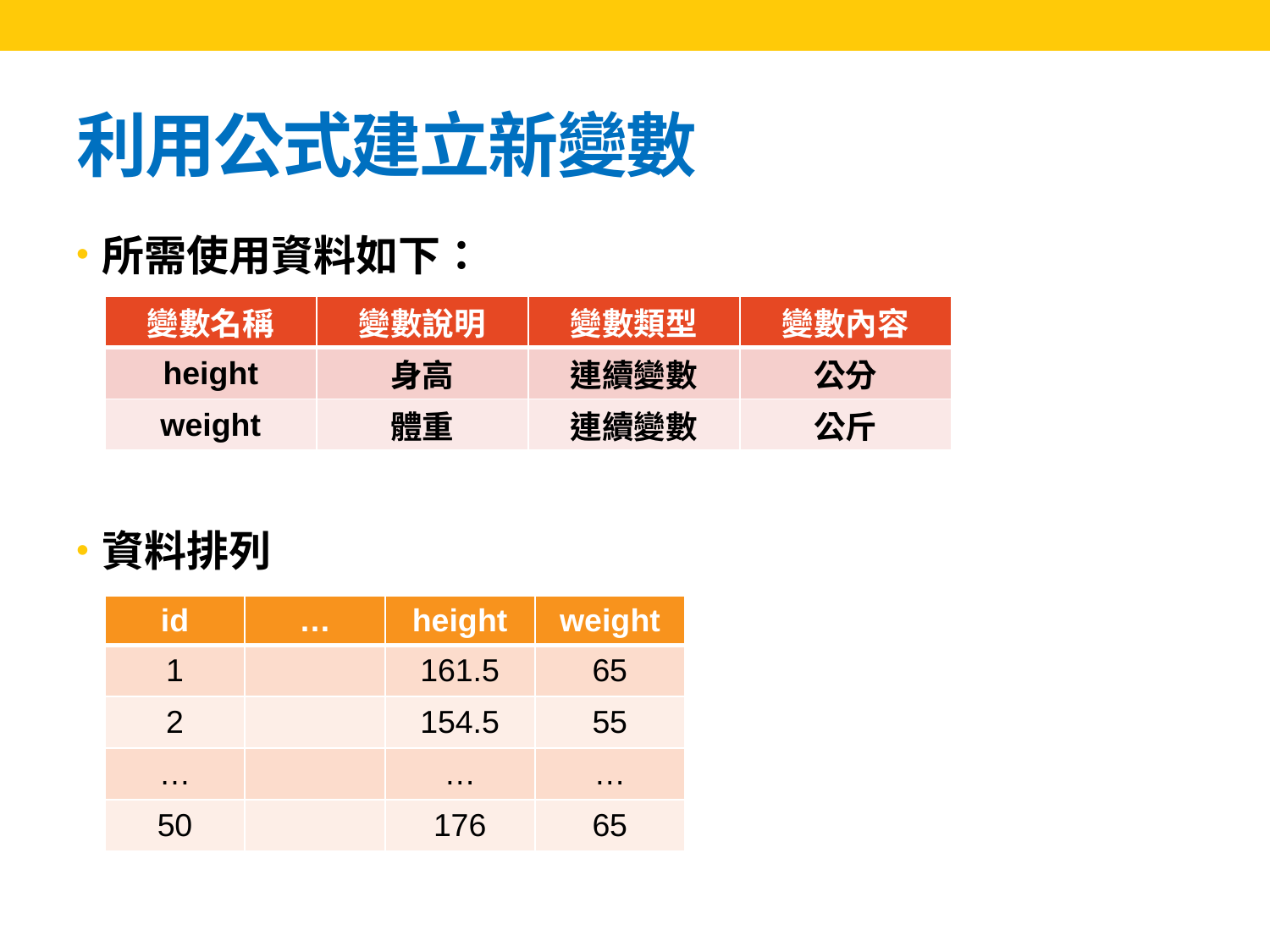

# 利用公式建立新變數
所需使用資料如下：

資料排列
| 變數名稱 | 變數說明 | 變數類型 | 變數內容 |
| --- | --- | --- | --- |
| height | 身高 | 連續變數 | 公分 |
| weight | 體重 | 連續變數 | 公斤 |
| id | … | height | weight |
| --- | --- | --- | --- |
| 1 |  | 161.5 | 65 |
| 2 |  | 154.5 | 55 |
| … |  | … | … |
| 50 |  | 176 | 65 |